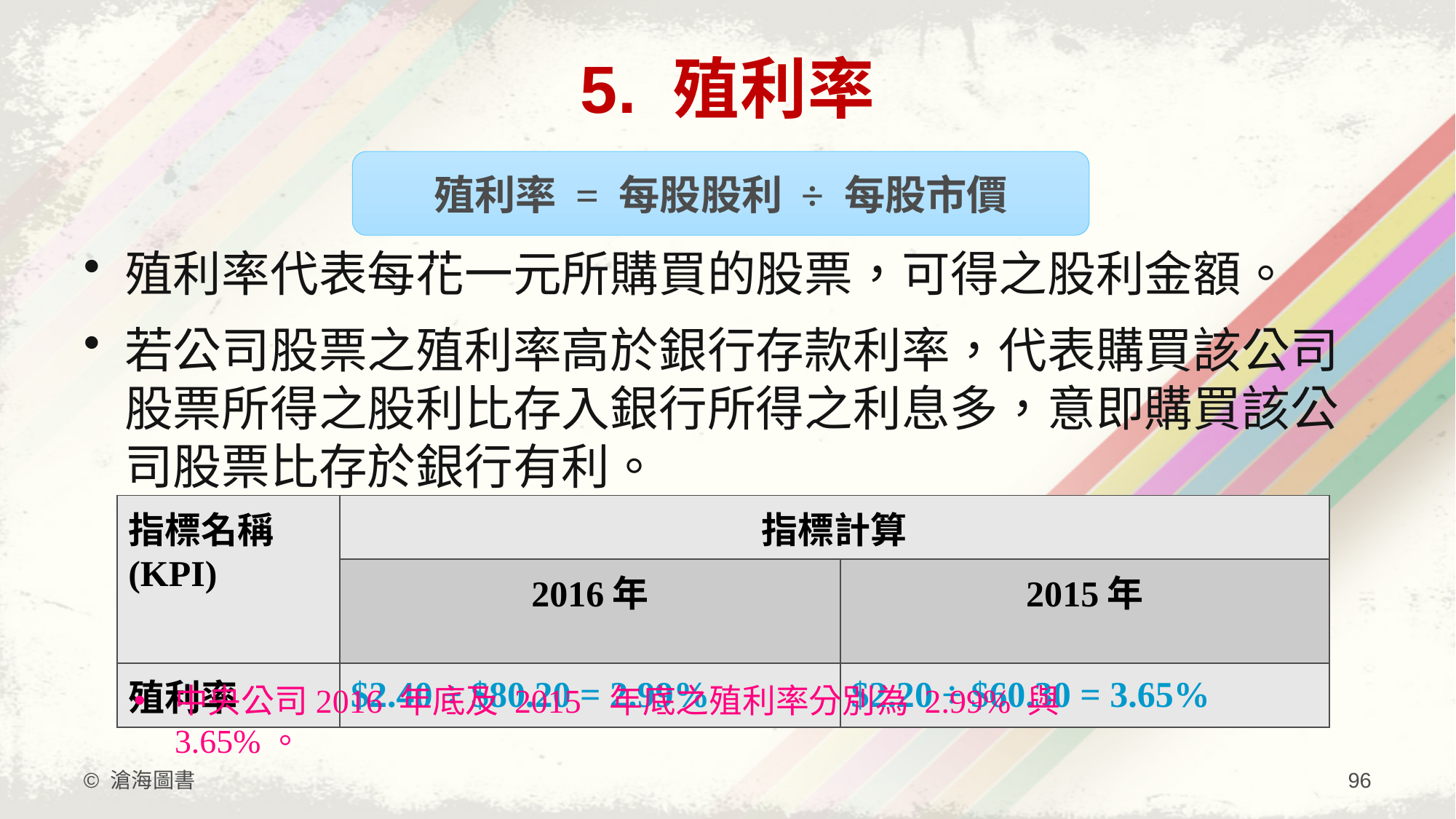

# 5. 殖利率
殖利率 = 每股股利 ÷ 每股市價
殖利率代表每花一元所購買的股票，可得之股利金額。
若公司股票之殖利率高於銀行存款利率，代表購買該公司股票所得之股利比存入銀行所得之利息多，意即購買該公司股票比存於銀行有利。
| 指標名稱 (KPI) | 指標計算 |  |
| --- | --- | --- |
|  | 2016年 | 2015年 |
| 殖利率 | $2.40 ÷ $80.20 = 2.99% | $2.20 ÷ $60.30 = 3.65% |
中央公司2016 年底及 2015 年底之殖利率分別為 2.99% 與 3.65%。

© 滄海圖書
96